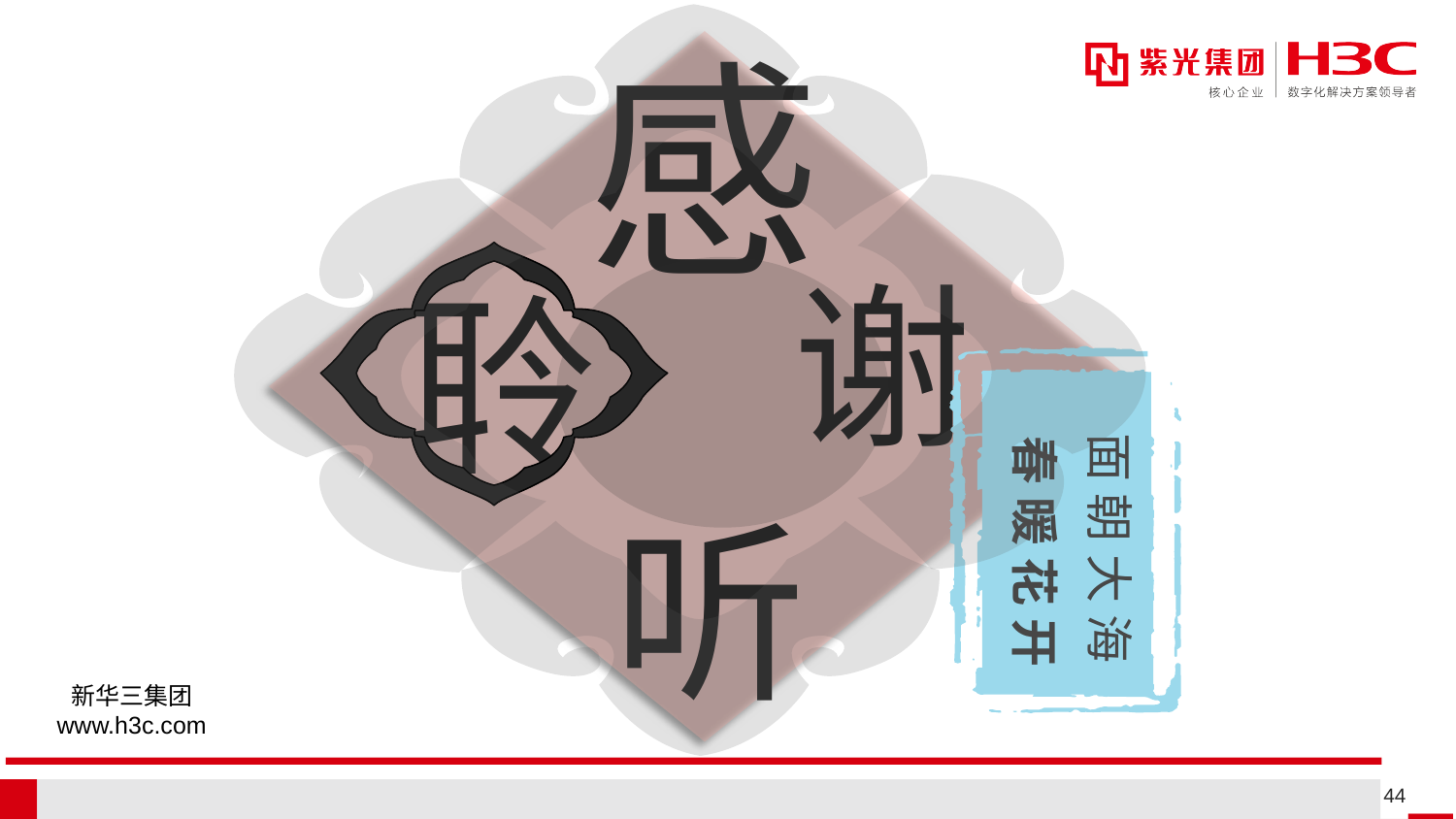

感

谢

聆

面朝大海
春暖花开
听

新华三集团
www.h3c.com